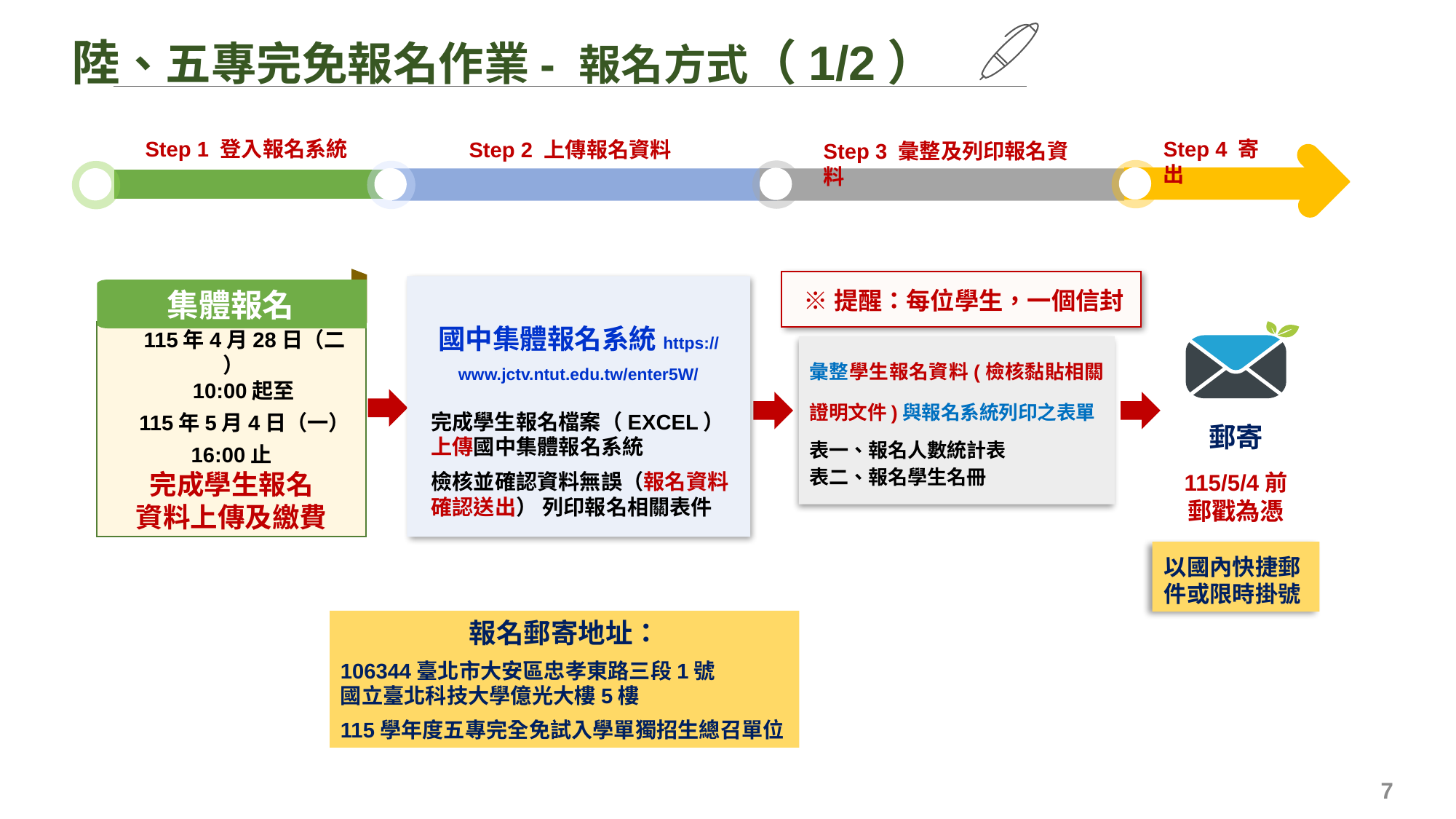

陸、五專完免報名作業- 報名方式（1/2）
Step 1 登入報名系統
Step 4 寄出
Step 2 上傳報名資料
Step 3 彙整及列印報名資料

集體報名
　115年4月28日（二 ）
    10:00起至
　115年5月4日（一）
16:00止
完成學生報名
資料上傳及繳費

※提醒：每位學生，一個信封

國中集體報名系統https://www.jctv.ntut.edu.tw/enter5W/

彙整學生報名資料(檢核黏貼相關證明文件)與報名系統列印之表單
表一、報名人數統計表
表二、報名學生名冊

完成學生報名檔案（EXCEL）上傳國中集體報名系統
檢核並確認資料無誤（報名資料確認送出） 列印報名相關表件
郵寄
115/5/4前
郵戳為憑

以國內快捷郵件或限時掛號
報名郵寄地址：
106344臺北市大安區忠孝東路三段1號
國立臺北科技大學億光大樓5樓
115學年度五專完全免試入學單獨招生總召單位
7